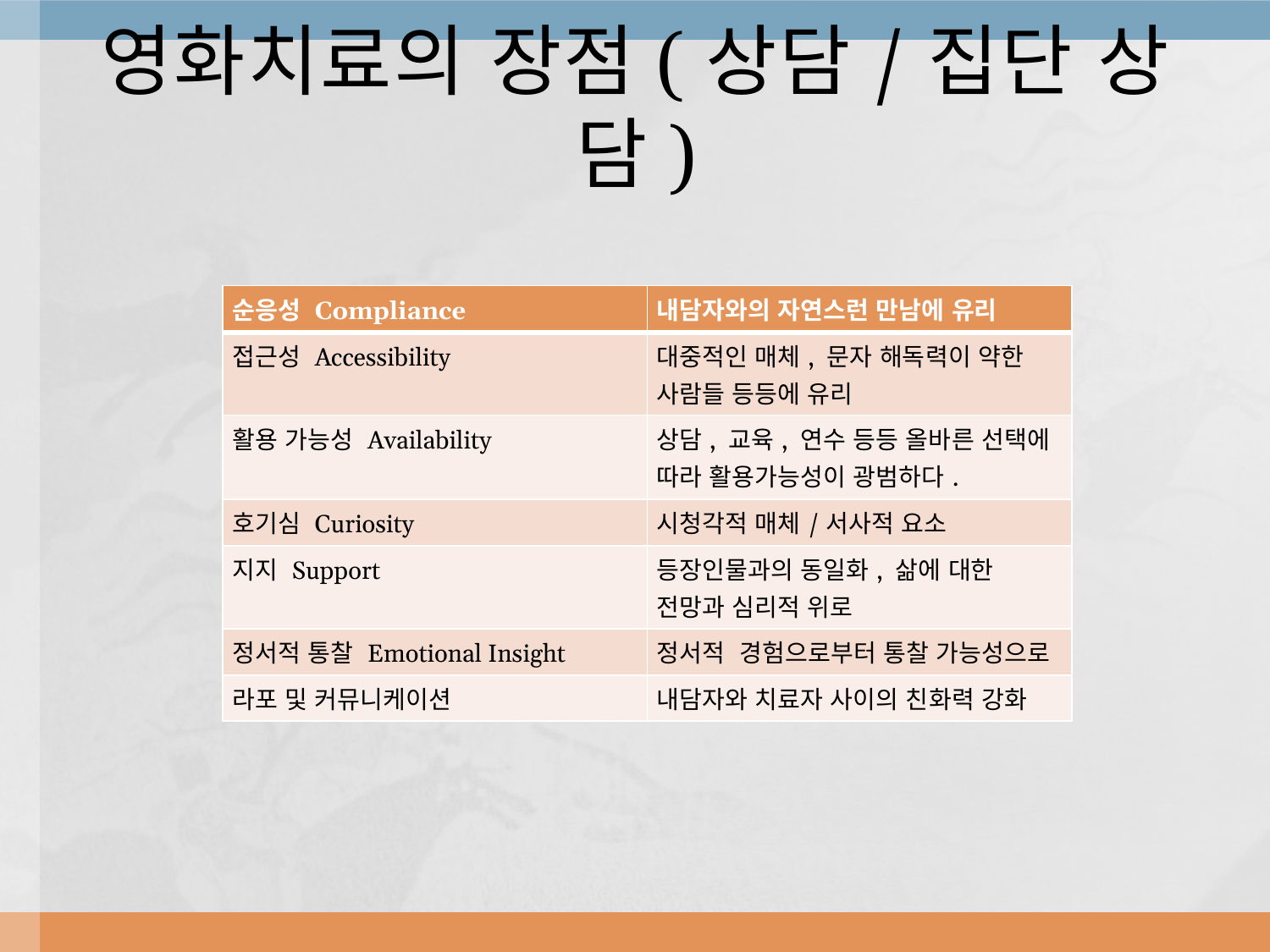

# 영화치료의 장점(상담/집단 상담)
| 순응성 Compliance | 내담자와의 자연스런 만남에 유리 |
| --- | --- |
| 접근성 Accessibility | 대중적인 매체, 문자 해독력이 약한 사람들 등등에 유리 |
| 활용 가능성 Availability | 상담, 교육, 연수 등등 올바른 선택에 따라 활용가능성이 광범하다. |
| 호기심 Curiosity | 시청각적 매체/서사적 요소 |
| 지지 Support | 등장인물과의 동일화, 삶에 대한 전망과 심리적 위로 |
| 정서적 통찰 Emotional Insight | 정서적 경험으로부터 통찰 가능성으로 |
| 라포 및 커뮤니케이션 | 내담자와 치료자 사이의 친화력 강화 |